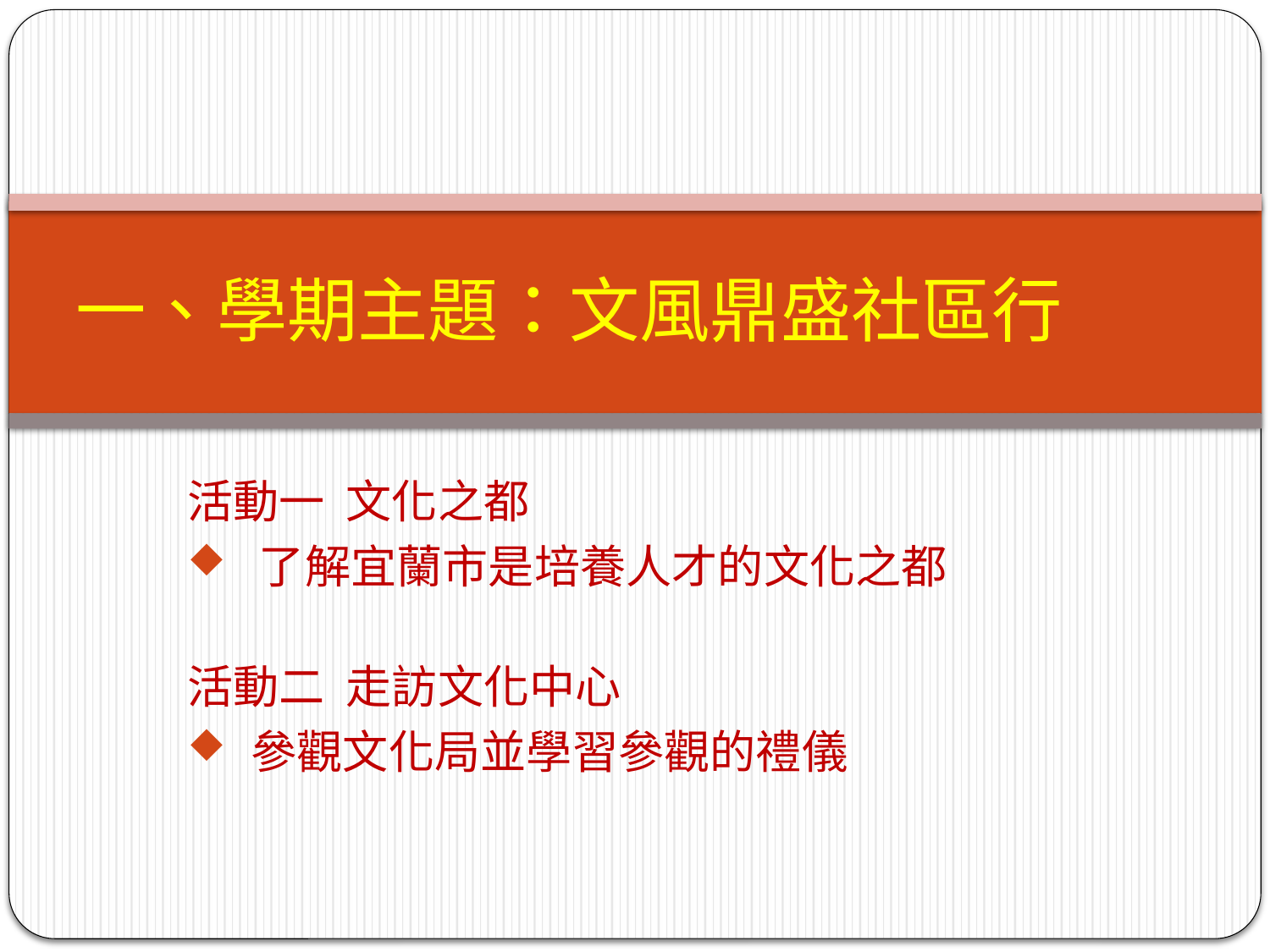

# 一、學期主題：文風鼎盛社區行
活動一  文化之都
了解宜蘭市是培養人才的文化之都

活動二  走訪文化中心
參觀文化局並學習參觀的禮儀